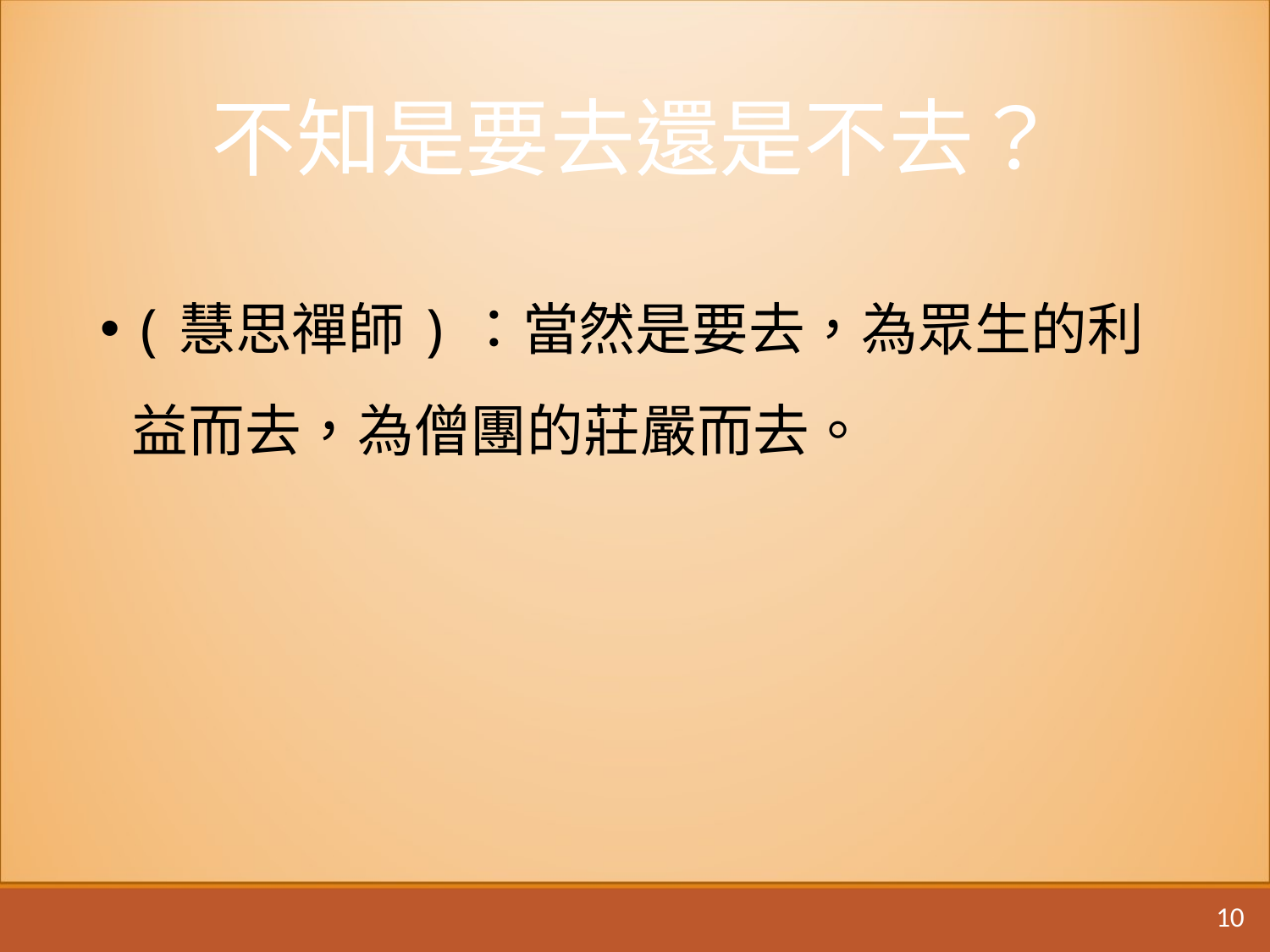

# 不知是要去還是不去？
(慧思禪師)：當然是要去，為眾生的利益而去，為僧團的莊嚴而去。

10